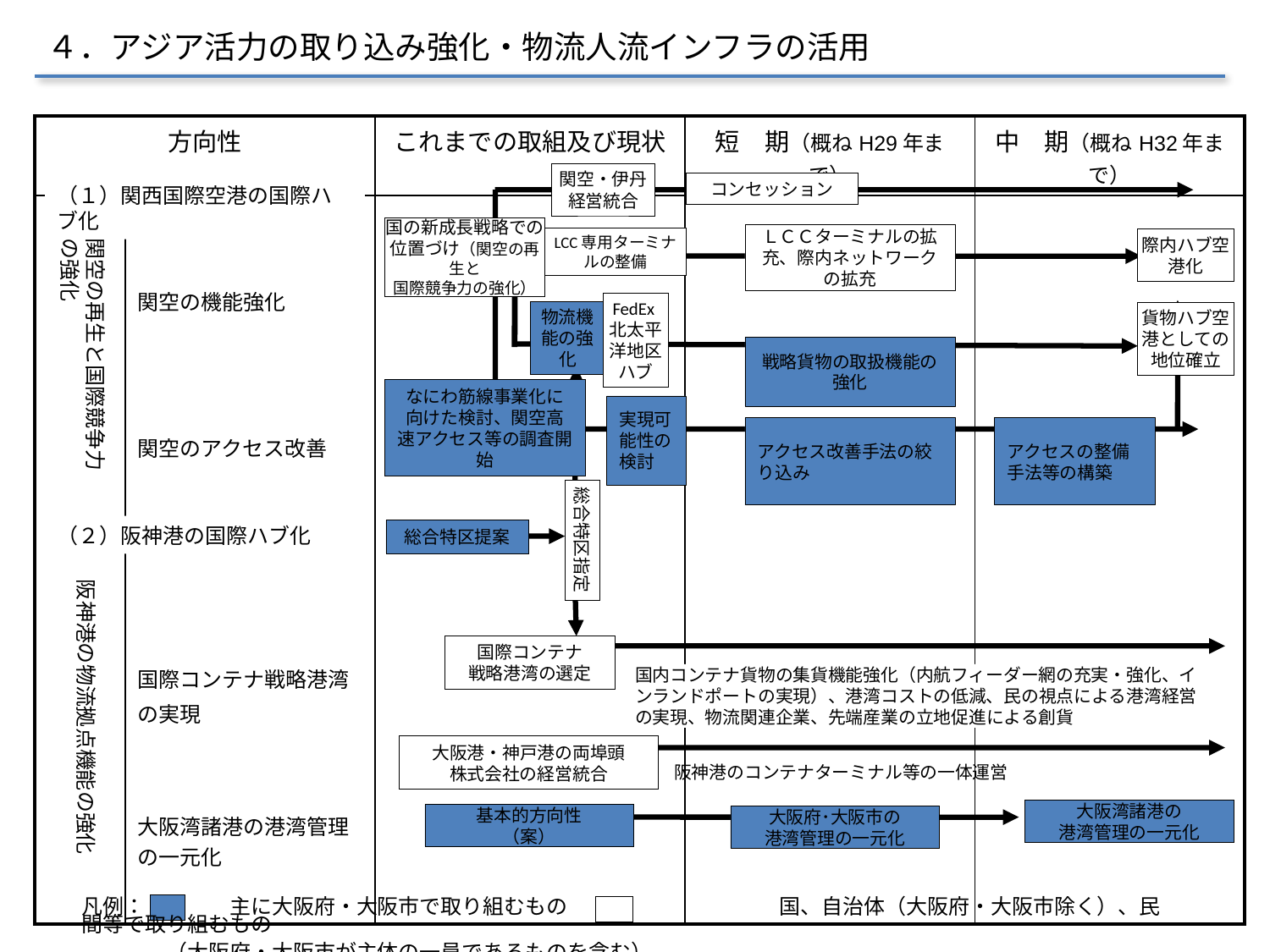

４．アジア活力の取り込み強化・物流人流インフラの活用
| 方向性 |  | これまでの取組及び現状 | 短　期（概ねH29年まで） | 中　期（概ねH32年まで） |
| --- | --- | --- | --- | --- |
|  | 関空の機能強化 関空のアクセス改善 国際コンテナ戦略港湾 の実現 大阪湾諸港の港湾管理の一元化 |  |  |  |
関空・伊丹
経営統合
コンセッション
（１）関西国際空港の国際ハブ化

国の新成長戦略での
位置づけ（関空の再生と
国際競争力の強化）
ＬＣＣターミナルの拡充、際内ネットワークの拡充
関空の再生と国際競争力
の強化
LCC専用ターミナルの整備
際内ハブ空港化

FedEx北太平洋地区ハブ

物流機能の強化
貨物ハブ空港としての地位確立
戦略貨物の取扱機能の強化

なにわ筋線事業化に向けた検討、関空高速アクセス等の調査開始
実現可能性の検討
アクセス改善手法の絞り込み
アクセスの整備手法等の構築

総合特区指定
（２）阪神港の国際ハブ化
総合特区提案

阪神港の物流拠点機能の強化

国際コンテナ
戦略港湾の選定

国内コンテナ貨物の集貨機能強化（内航フィーダー網の充実・強化、インランドポートの実現）、港湾コストの低減、民の視点による港湾経営の実現、物流関連企業、先端産業の立地促進による創貨
基本的方向性
（案）
大阪湾諸港の
港湾管理の一元化

大阪港・神戸港の両埠頭
株式会社の経営統合

阪神港のコンテナターミナル等の一体運営
大阪府･大阪市の
港湾管理の一元化
凡例：　　　　主に大阪府・大阪市で取り組むもの　　　　　　　　　　国、自治体（大阪府・大阪市除く）、民間等で取り組むもの
　　　　（大阪府・大阪市が主体の一員であるものを含む）